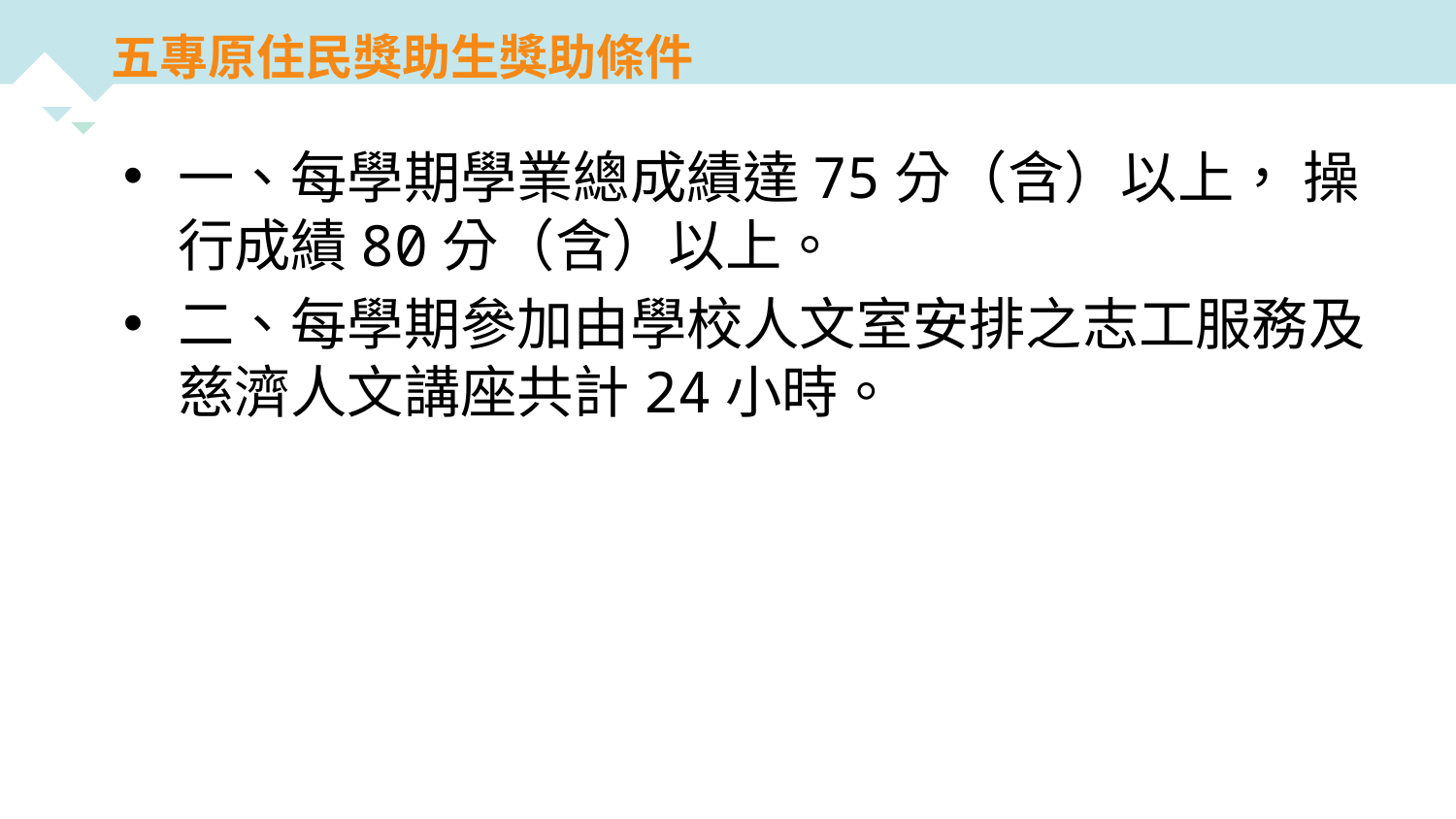

五專原住民獎助生獎助條件
一、每學期學業總成績達75分（含）以上， 操行成績80分（含）以上。
二、每學期參加由學校人文室安排之志工服務及慈濟人文講座共計24小時。